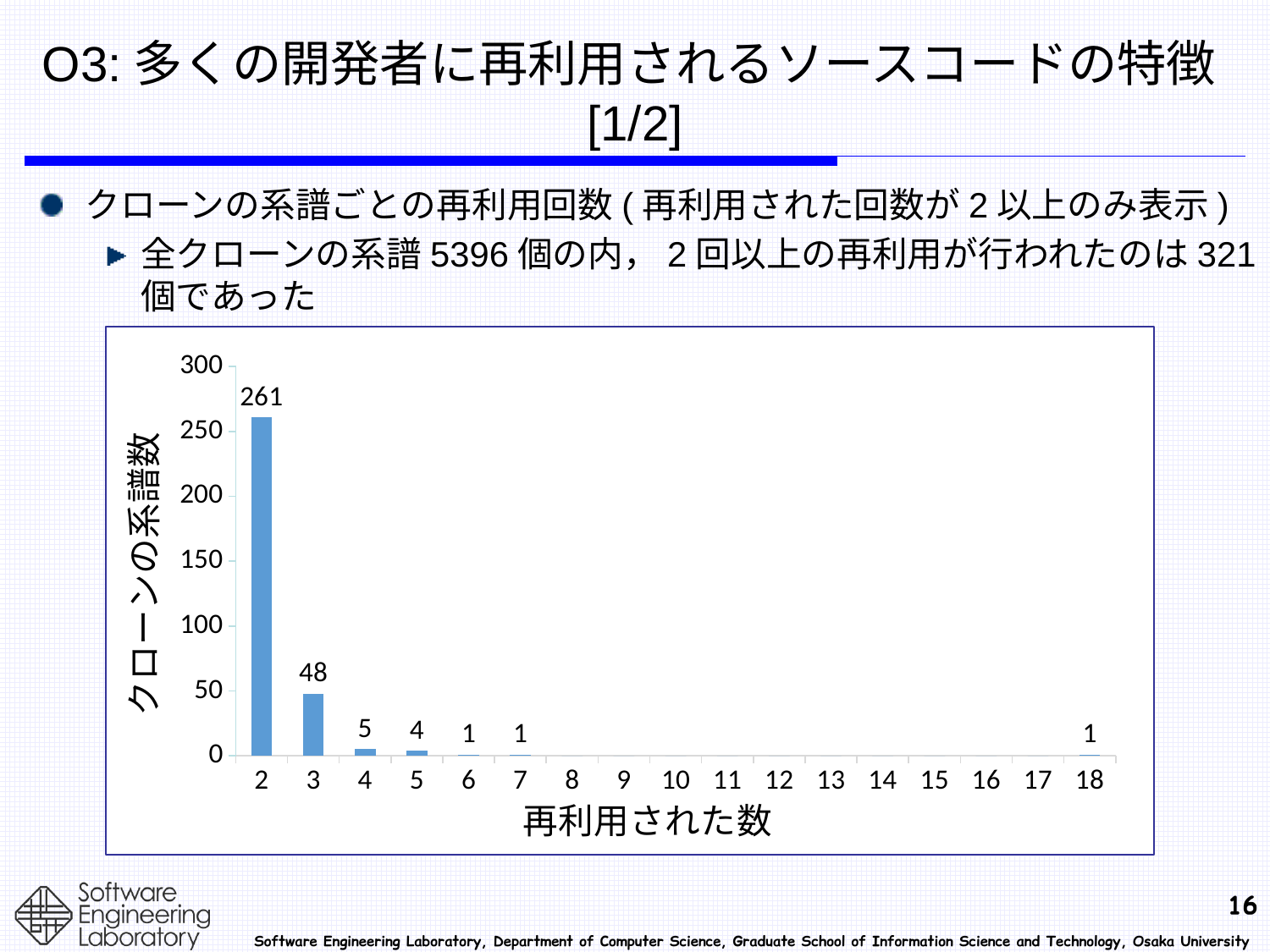

# O3:多くの開発者に再利用されるソースコードの特徴[1/2]
クローンの系譜ごとの再利用回数(再利用された回数が2以上のみ表示)
全クローンの系譜5396個の内，2回以上の再利用が行われたのは321個であった

### Chart

| Category |  |
|---|---|
| 2 | 261.0 |
| 3 | 48.0 |
| 4 | 5.0 |
| 5 | 4.0 |
| 6 | 1.0 |
| 7 | 1.0 |
| 8 | 0.0 |
| 9 | 0.0 |
| 10 | 0.0 |
| 11 | 0.0 |
| 12 | 0.0 |
| 13 | 0.0 |
| 14 | 0.0 |
| 15 | 0.0 |
| 16 | 0.0 |
| 17 | 0.0 |
| 18 | 1.0 |